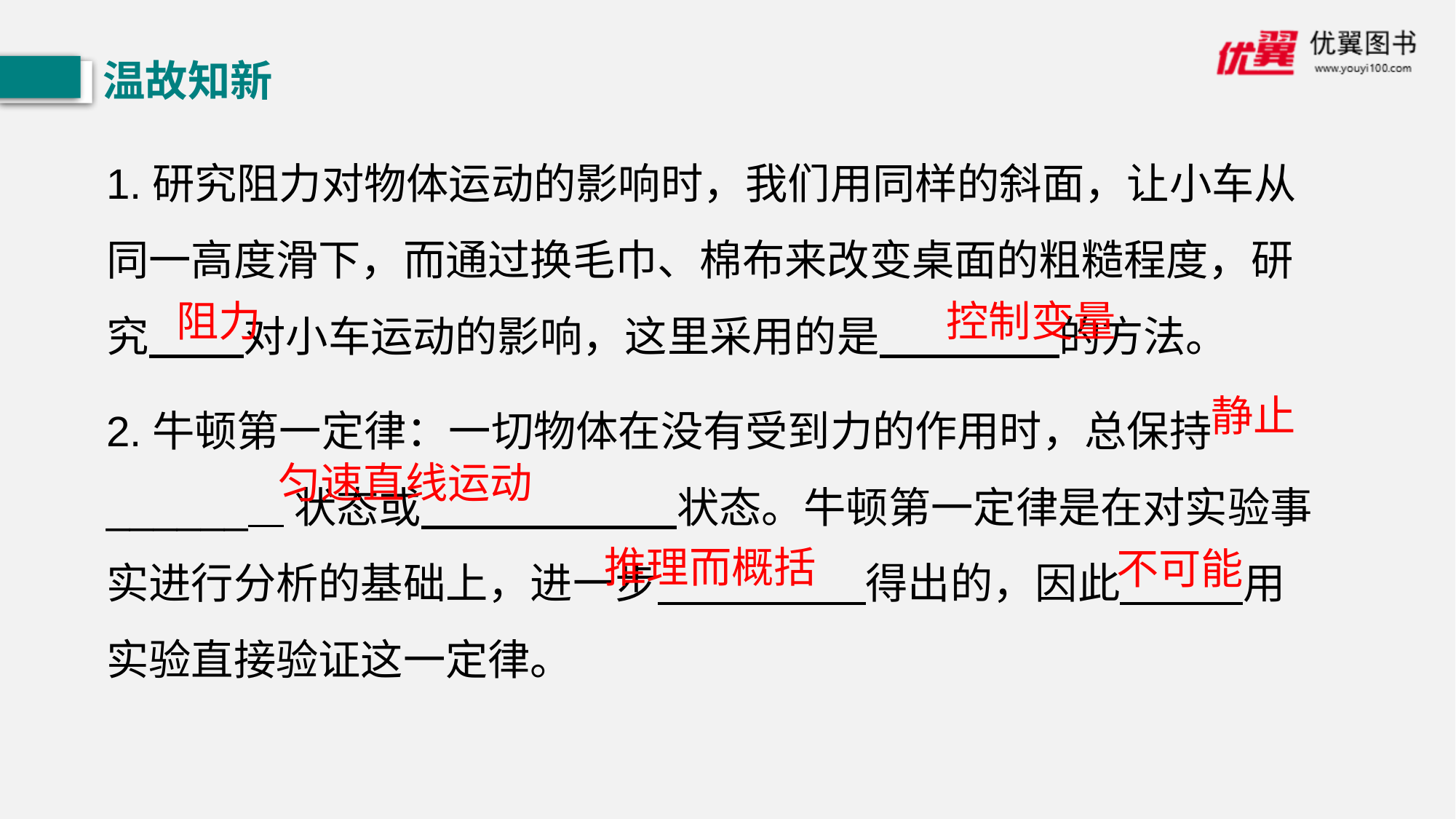

温故知新

1.研究阻力对物体运动的影响时，我们用同样的斜面，让小车从同一高度滑下，而通过换毛巾、棉布来改变桌面的粗糙程度，研究          对小车运动的影响，这里采用的是                   的方法。
2.牛顿第一定律：一切物体在没有受到力的作用时，总保持______   状态或                           状态。牛顿第一定律是在对实验事实进行分析的基础上，进一步                      得出的，因此             用实验直接验证这一定律。
控制变量
阻力
静止
匀速直线运动
推理而概括
不可能